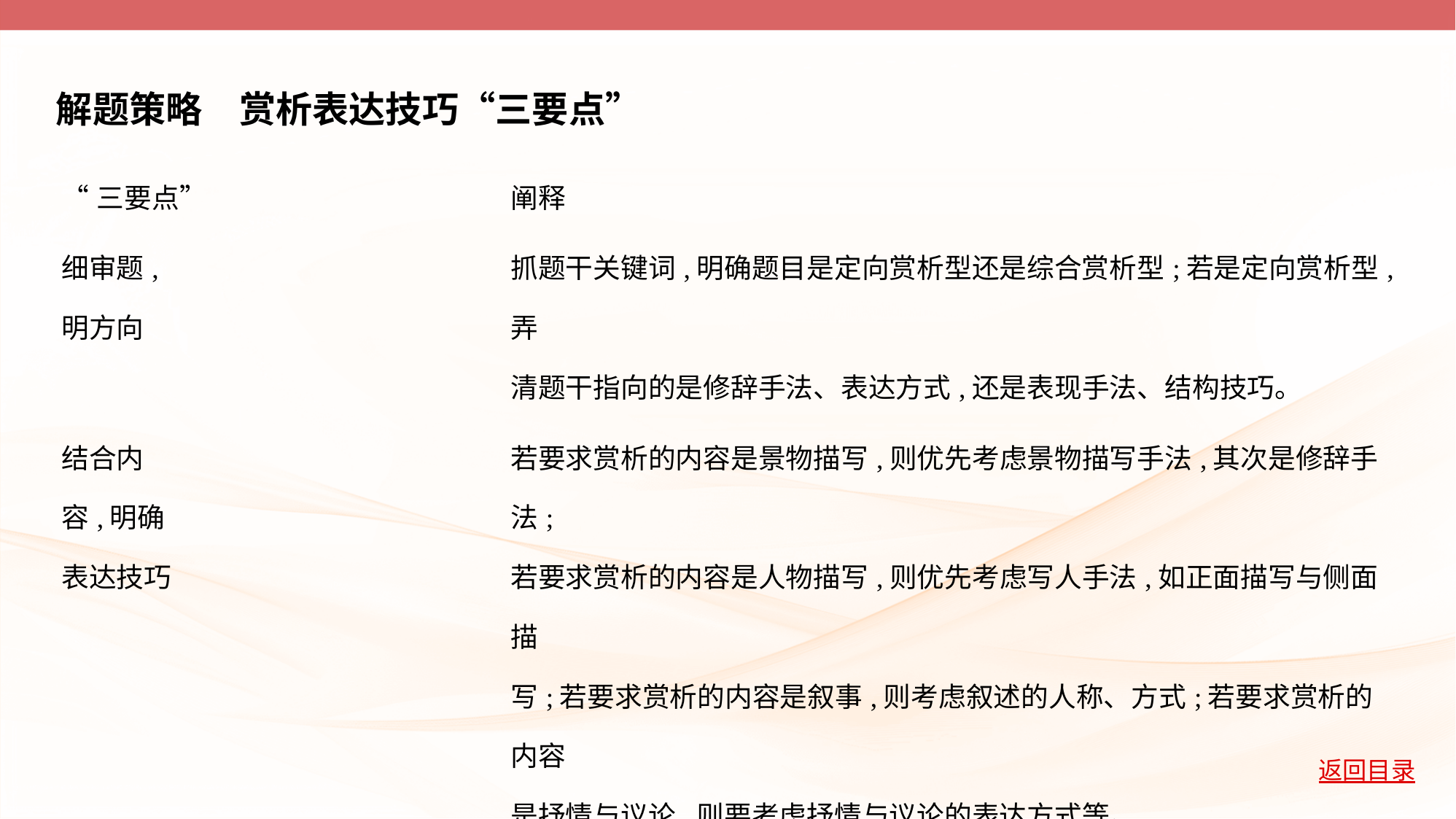

解题策略　赏析表达技巧“三要点”
| “三要点” | 阐释 |  |
| --- | --- | --- |
| 细审题, 明方向 | 抓题干关键词,明确题目是定向赏析型还是综合赏析型;若是定向赏析型,弄 清题干指向的是修辞手法、表达方式,还是表现手法、结构技巧。 |  |
| 结合内 容,明确 表达技巧 | 若要求赏析的内容是景物描写,则优先考虑景物描写手法,其次是修辞手法; 若要求赏析的内容是人物描写,则优先考虑写人手法,如正面描写与侧面描 写;若要求赏析的内容是叙事,则考虑叙述的人称、方式;若要求赏析的内容 是抒情与议论,则要考虑抒情与议论的表达方式等。 |  |